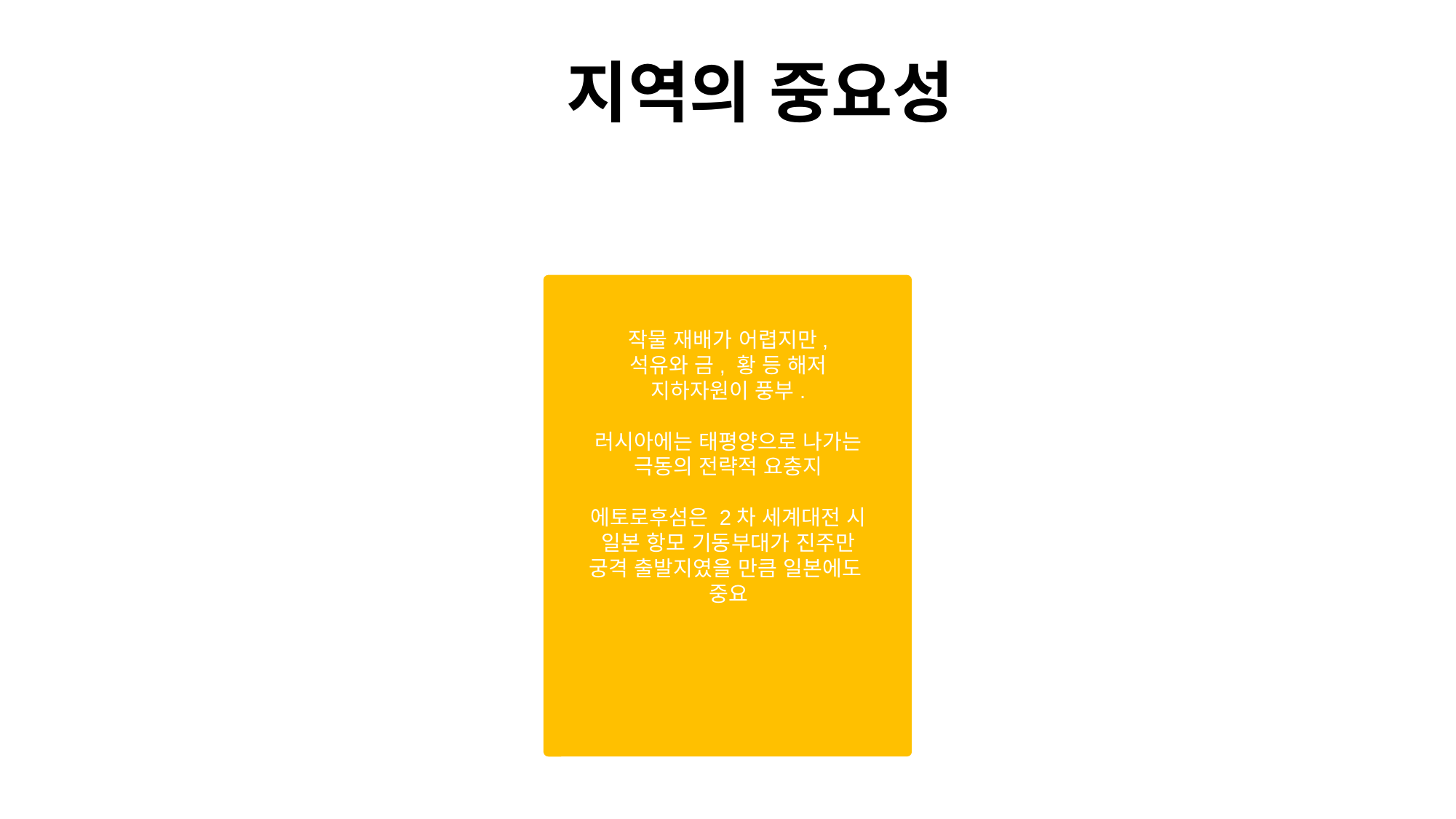

지역의 중요성

작물 재배가 어렵지만,
석유와 금, 황 등 해저
지하자원이 풍부.

러시아에는 태평양으로 나가는
극동의 전략적 요충지

에토로후섬은 2차 세계대전 시
일본 항모 기동부대가 진주만
궁격 출발지였을 만큼 일본에도
중요